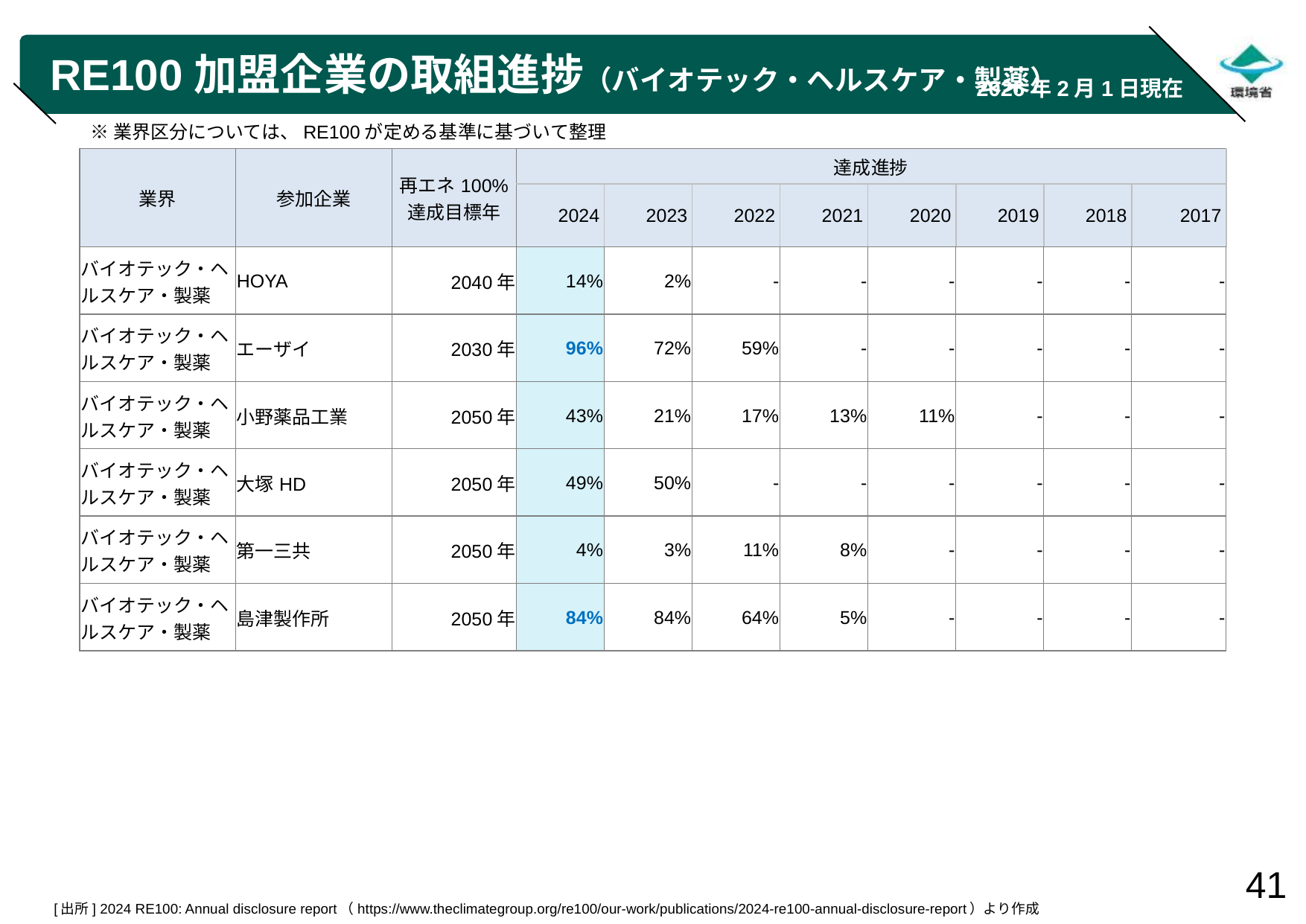

# RE100加盟企業の取組進捗（バイオテック・ヘルスケア・製薬）
2026年2月1日現在
※業界区分については、RE100が定める基準に基づいて整理
| 業界 | 参加企業 | 再エネ100% 達成目標年 | 達成進捗 |  |  |  |  |  |  |  |
| --- | --- | --- | --- | --- | --- | --- | --- | --- | --- | --- |
|  |  |  | 2024 | 2023 | 2022 | 2021 | 2020 | 2019 | 2018 | 2017 |
| バイオテック・ヘルスケア・製薬 | HOYA | 2040年 | 14% | 2% | - | - | - | - | - | - |
| バイオテック・ヘルスケア・製薬 | エーザイ | 2030年 | 96% | 72% | 59% | - | - | - | - | - |
| バイオテック・ヘルスケア・製薬 | 小野薬品工業 | 2050年 | 43% | 21% | 17% | 13% | 11% | - | - | - |
| バイオテック・ヘルスケア・製薬 | 大塚HD | 2050年 | 49% | 50% | - | - | - | - | - | - |
| バイオテック・ヘルスケア・製薬 | 第一三共 | 2050年 | 4% | 3% | 11% | 8% | - | - | - | - |
| バイオテック・ヘルスケア・製薬 | 島津製作所 | 2050年 | 84% | 84% | 64% | 5% | - | - | - | - |
|  |
| --- |
[出所] 2024 RE100: Annual disclosure report（https://www.theclimategroup.org/re100/our-work/publications/2024-re100-annual-disclosure-report）より作成